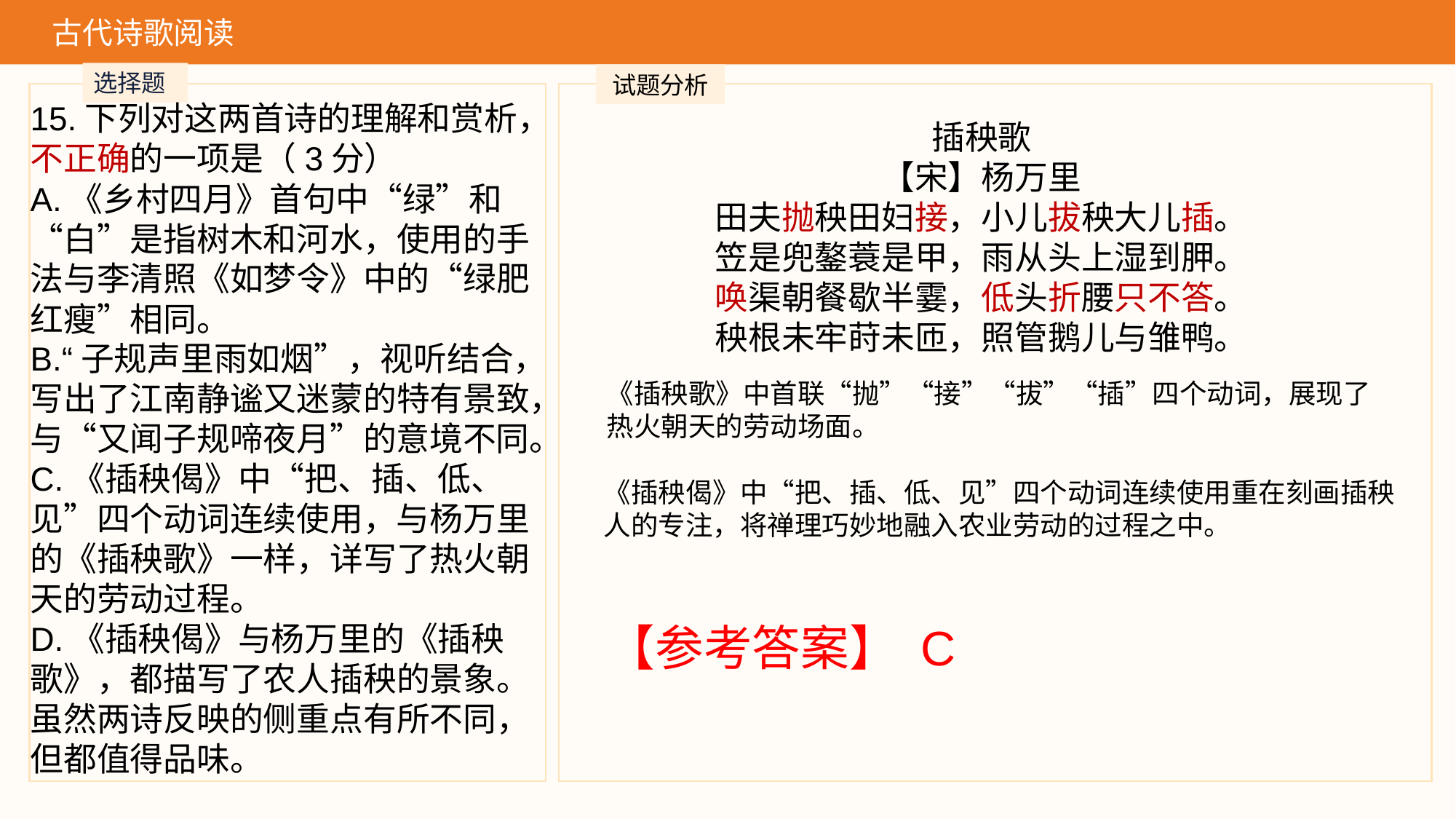

古代诗歌阅读
选择题
试题分析

15.下列对这两首诗的理解和赏析，不正确的一项是（3分）
A.《乡村四月》首句中“绿”和“白”是指树木和河水，使用的手法与李清照《如梦令》中的“绿肥红瘦”相同。
B.“子规声里雨如烟”，视听结合，写出了江南静谧又迷蒙的特有景致，与“又闻子规啼夜月”的意境不同。
C.《插秧偈》中“把、插、低、见”四个动词连续使用，与杨万里的《插秧歌》一样，详写了热火朝天的劳动过程。
D.《插秧偈》与杨万里的《插秧歌》，都描写了农人插秧的景象。虽然两诗反映的侧重点有所不同，但都值得品味。
插秧歌
【宋】杨万里
田夫抛秧田妇接，小儿拔秧大儿插。
笠是兜鏊蓑是甲，雨从头上湿到胛。
唤渠朝餐歇半霎，低头折腰只不答。
秧根未牢莳未匝，照管鹅儿与雏鸭。
《插秧歌》中首联“抛”“接”“拔”“插”四个动词，展现了热火朝天的劳动场面。
《插秧偈》中“把、插、低、见”四个动词连续使用重在刻画插秧人的专注，将禅理巧妙地融入农业劳动的过程之中。
【参考答案】 C